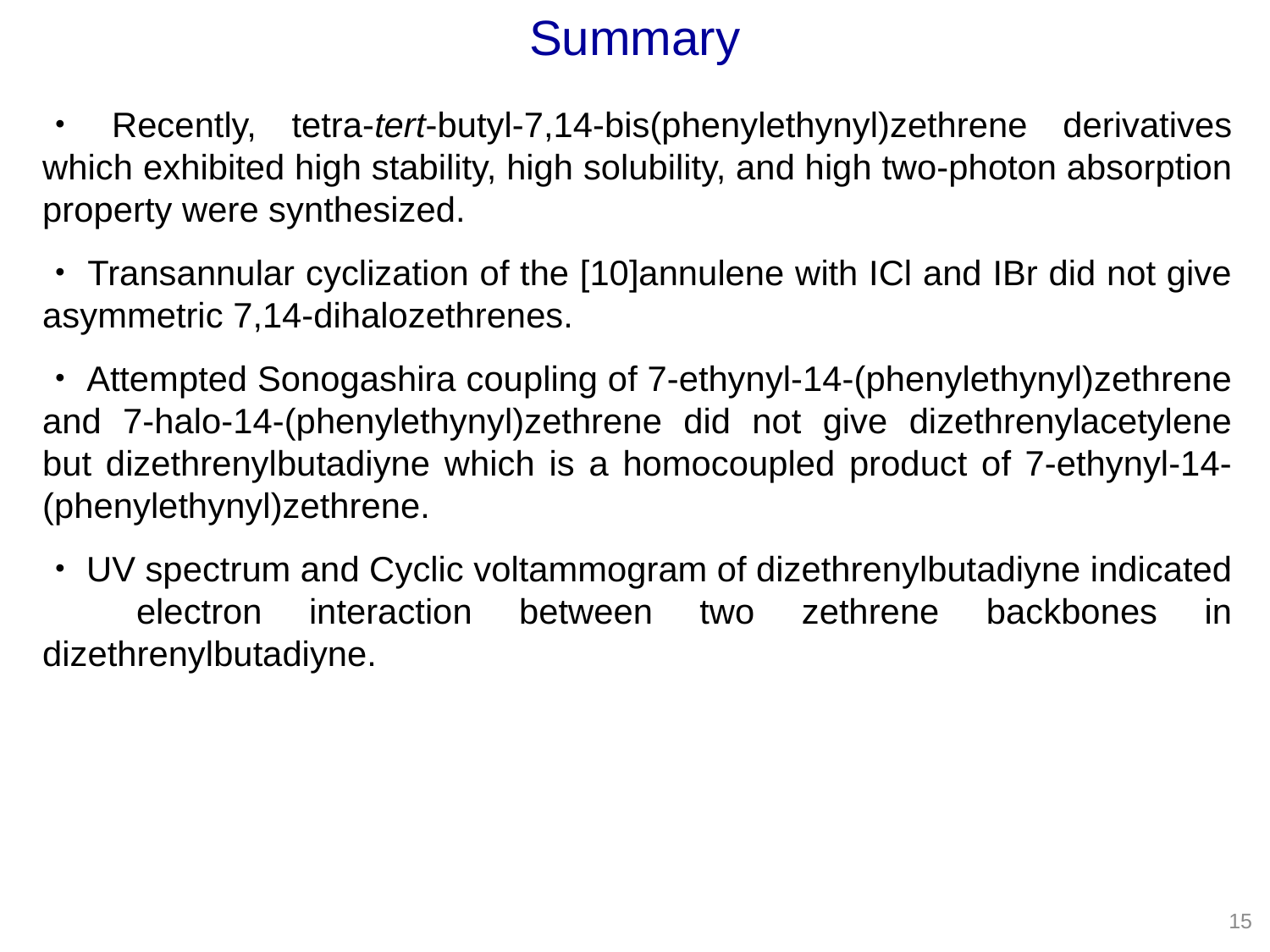

Summary
・Recently, tetra-tert-butyl-7,14-bis(phenylethynyl)zethrene derivatives which exhibited high stability, high solubility, and high two-photon absorption property were synthesized.
・Transannular cyclization of the [10]annulene with ICl and IBr did not give asymmetric 7,14-dihalozethrenes.
・Attempted Sonogashira coupling of 7-ethynyl-14-(phenylethynyl)zethrene and 7-halo-14-(phenylethynyl)zethrene did not give dizethrenylacetylene but dizethrenylbutadiyne which is a homocoupled product of 7-ethynyl-14-(phenylethynyl)zethrene.
・UV spectrum and Cyclic voltammogram of dizethrenylbutadiyne indicated   electron interaction between two zethrene backbones in dizethrenylbutadiyne.
15